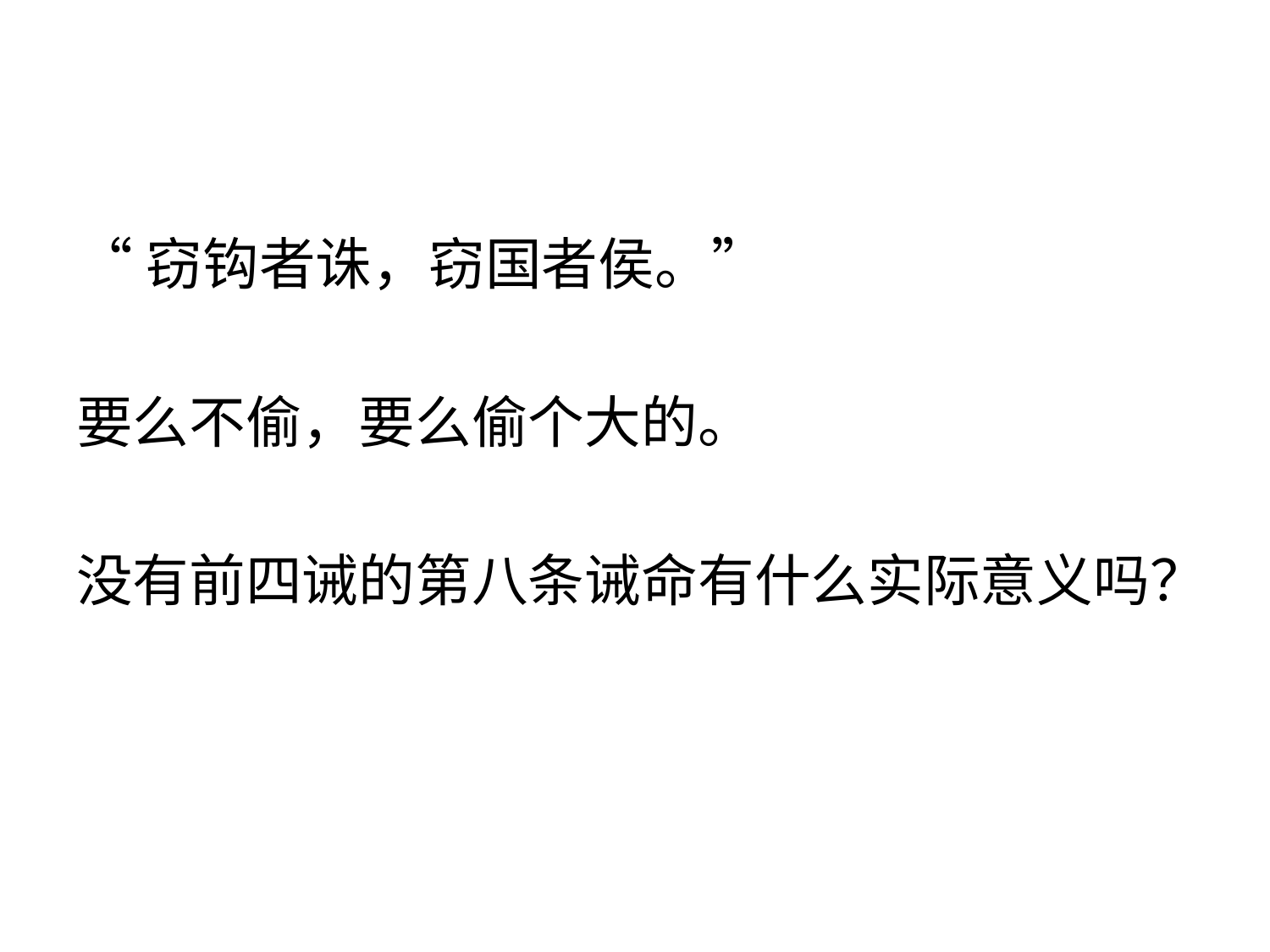

#
“窃钩者诛，窃国者侯。”

要么不偷，要么偷个大的。

没有前四诫的第八条诫命有什么实际意义吗？